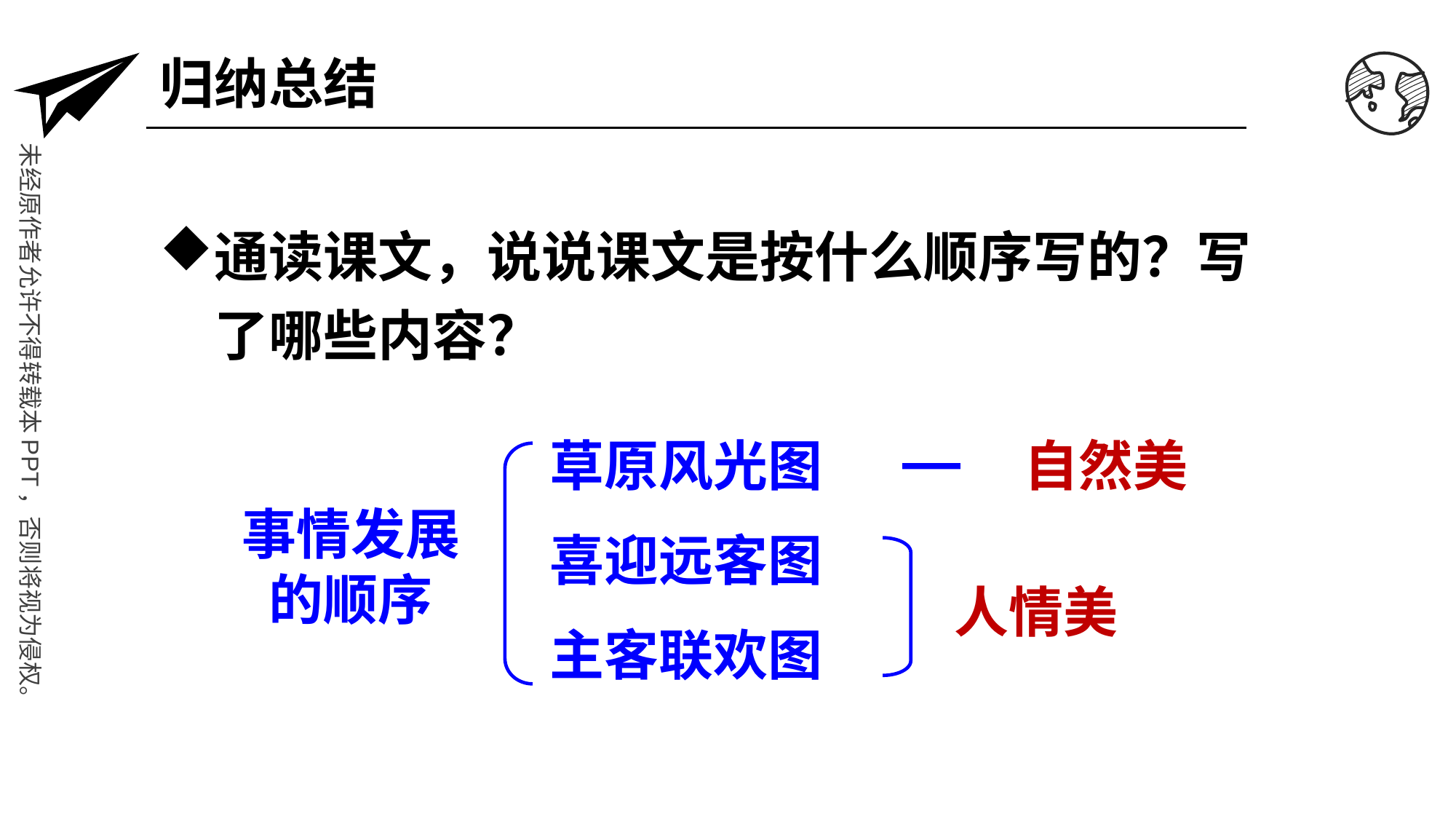

归纳总结
通读课文，说说课文是按什么顺序写的？写了哪些内容？
草原风光图
——
自然美

事情发展的顺序
喜迎远客图

人情美
主客联欢图